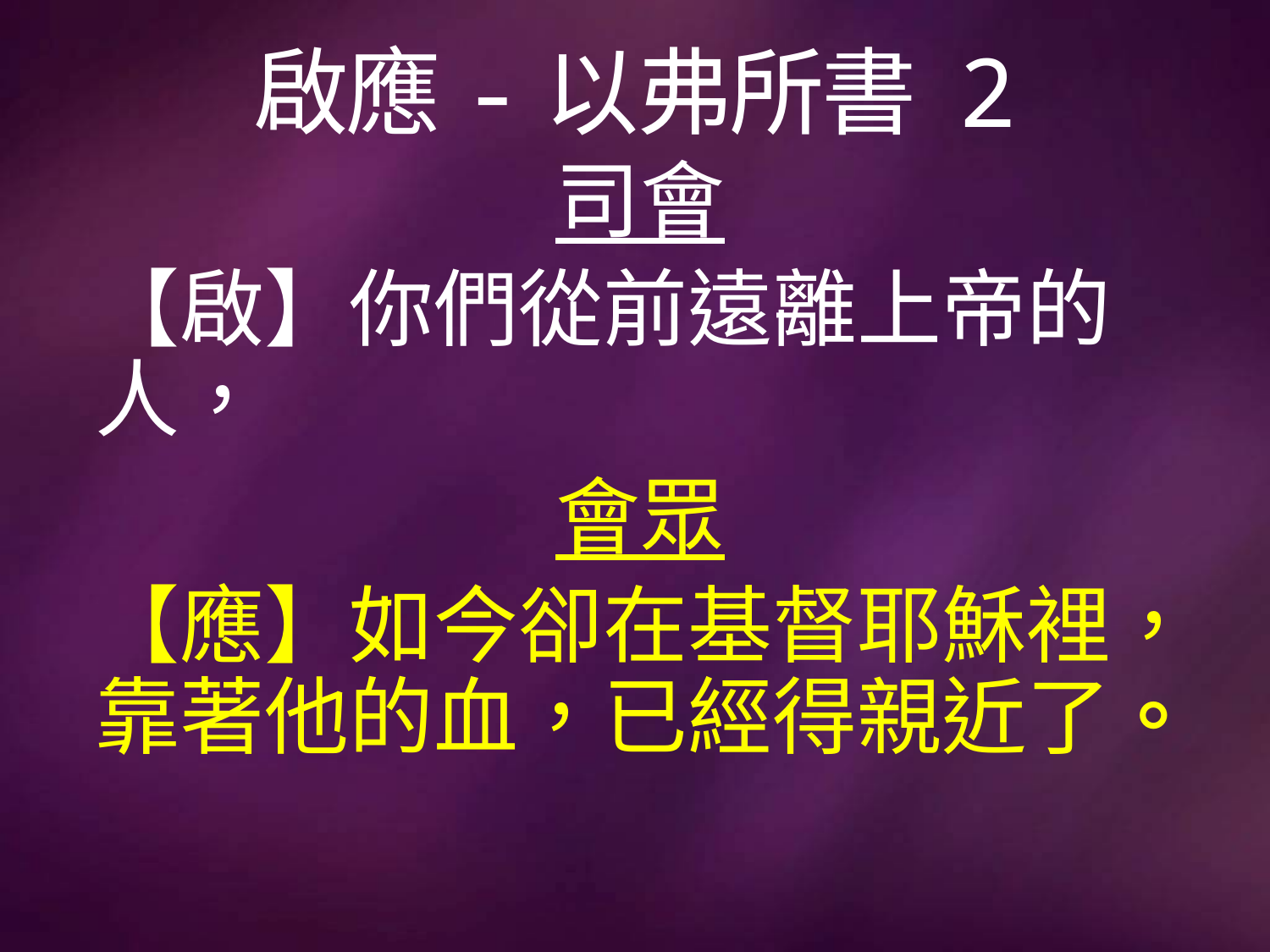

# 啟應-以弗所書 2
司會
【啟】你們從前遠離上帝的人，

會眾
【應】如今卻在基督耶穌裡，靠著他的血，已經得親近了。